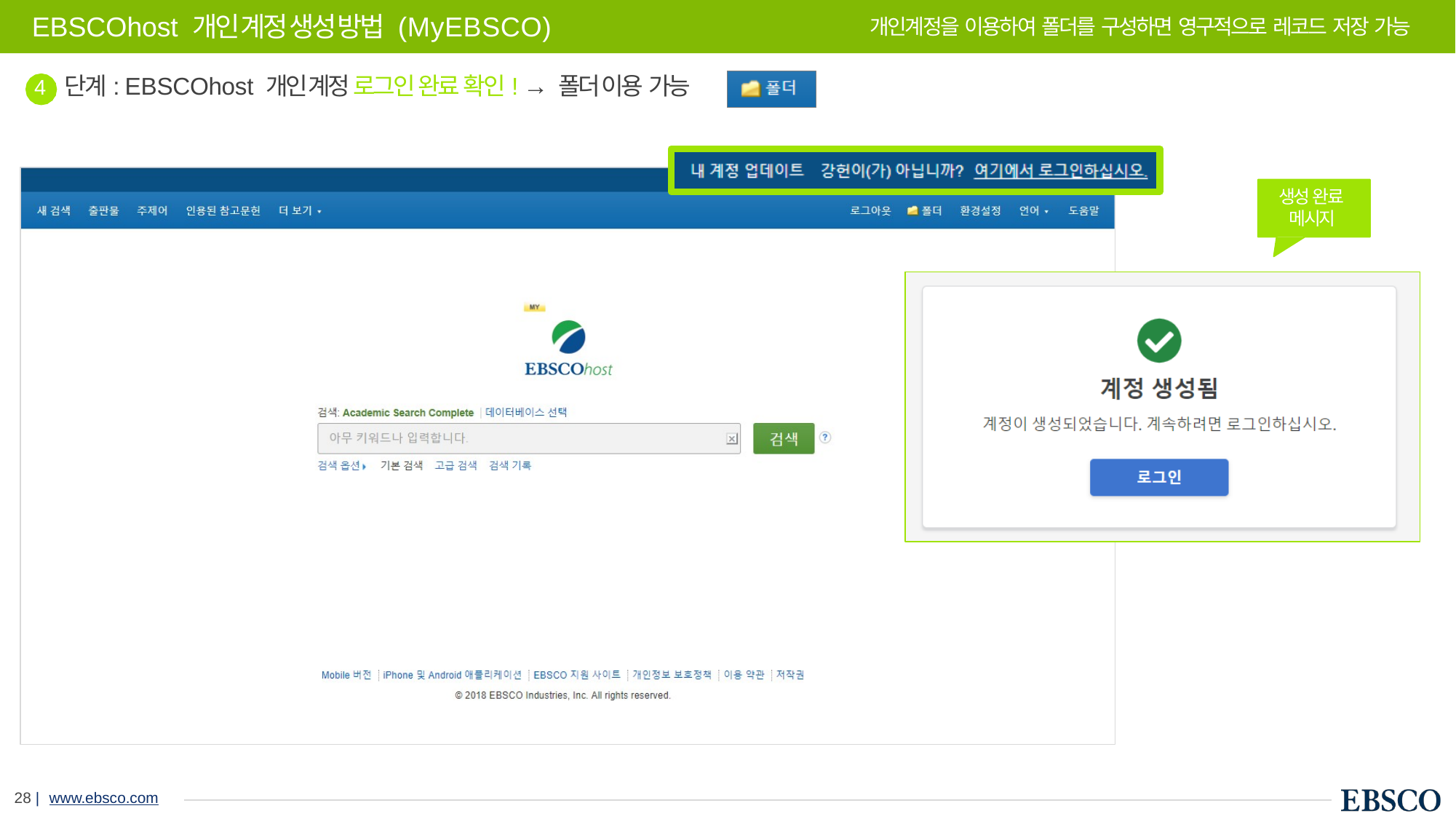

# EBSCOhost 개인 계정 생성 방법 (MyEBSCO)
개인계정을 이용하여 폴더를 구성하면 영구적으로 레코드 저장 가능
4	단계: EBSCOhost 개인 계정 로그인 완료 확인! → 폴더 이용 가능

생성 완료  메시지

28 | www.ebsco.com